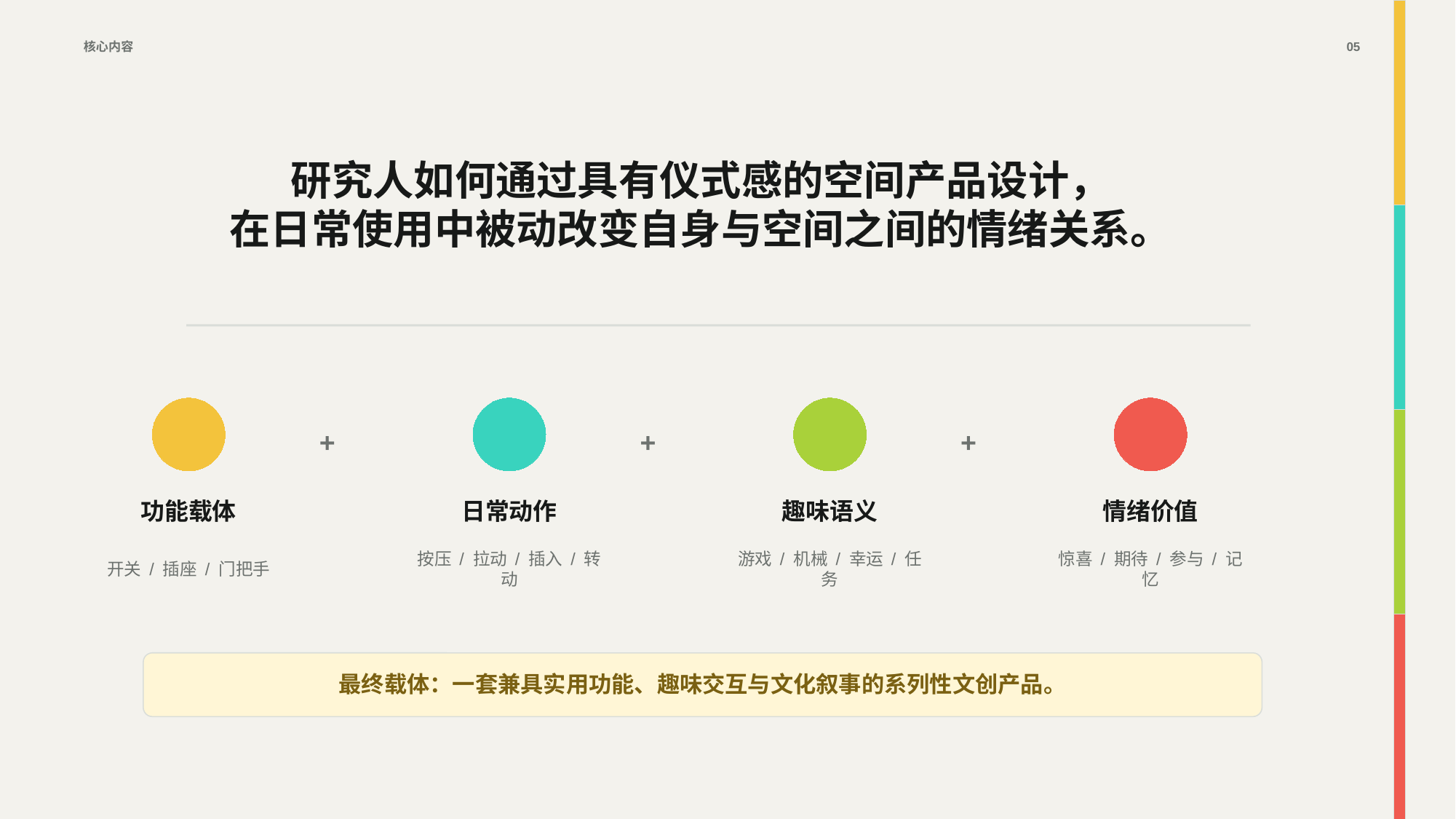

核心内容
05
研究人如何通过具有仪式感的空间产品设计，
在日常使用中被动改变自身与空间之间的情绪关系。

+
+
+
功能载体
日常动作
趣味语义
情绪价值
开关 / 插座 / 门把手
按压 / 拉动 / 插入 / 转动
游戏 / 机械 / 幸运 / 任务
惊喜 / 期待 / 参与 / 记忆

最终载体：一套兼具实用功能、趣味交互与文化叙事的系列性文创产品。